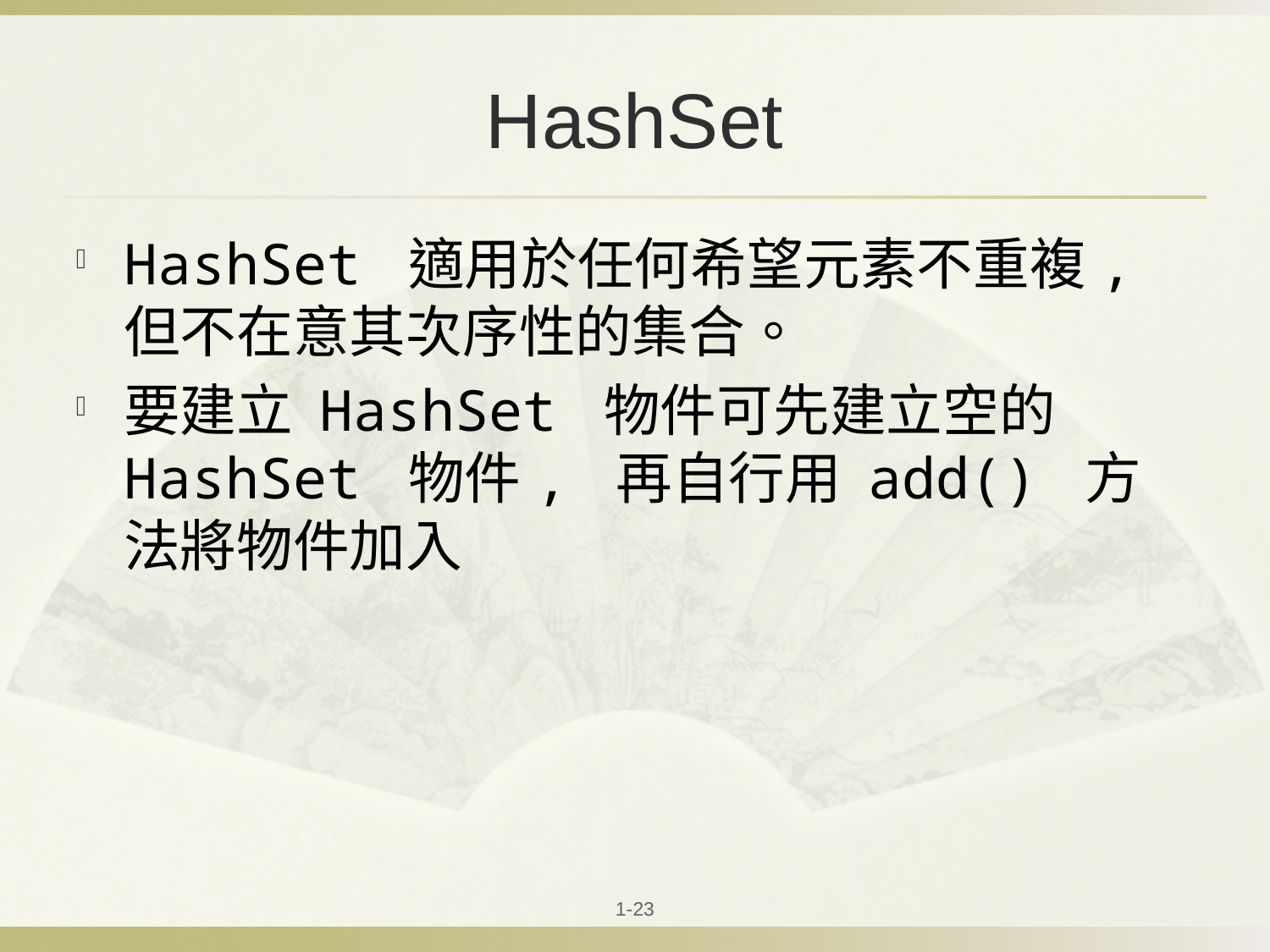

# HashSet
HashSet 適用於任何希望元素不重複, 但不在意其次序性的集合。
要建立 HashSet 物件可先建立空的 HashSet 物件, 再自行用 add() 方法將物件加入
1-23